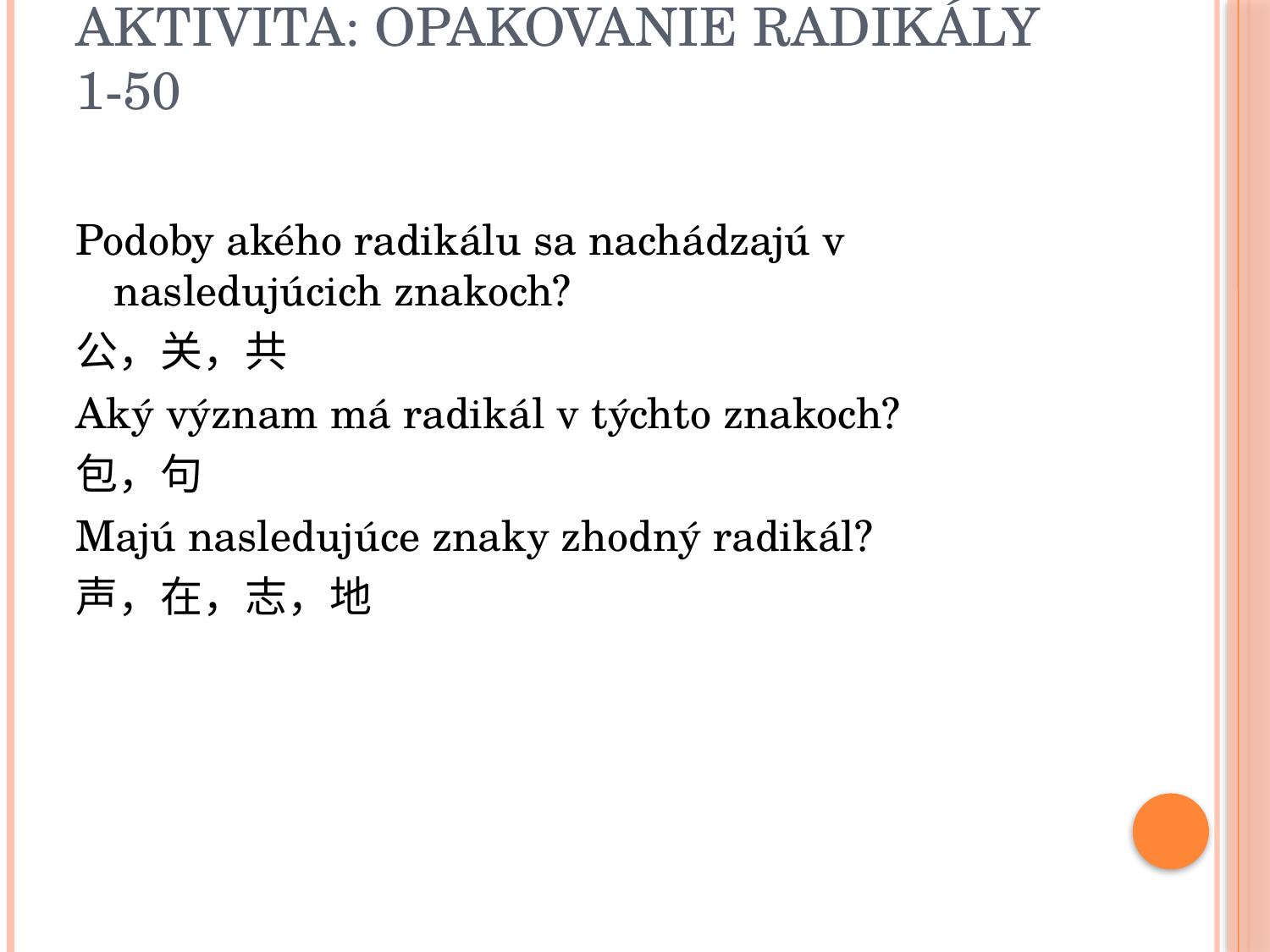

# Aktivita: opakovanie radikály 1-50
Podoby akého radikálu sa nachádzajú v nasledujúcich znakoch?
公，关，共
Aký význam má radikál v týchto znakoch?
包，句
Majú nasledujúce znaky zhodný radikál?
声，在，志，地